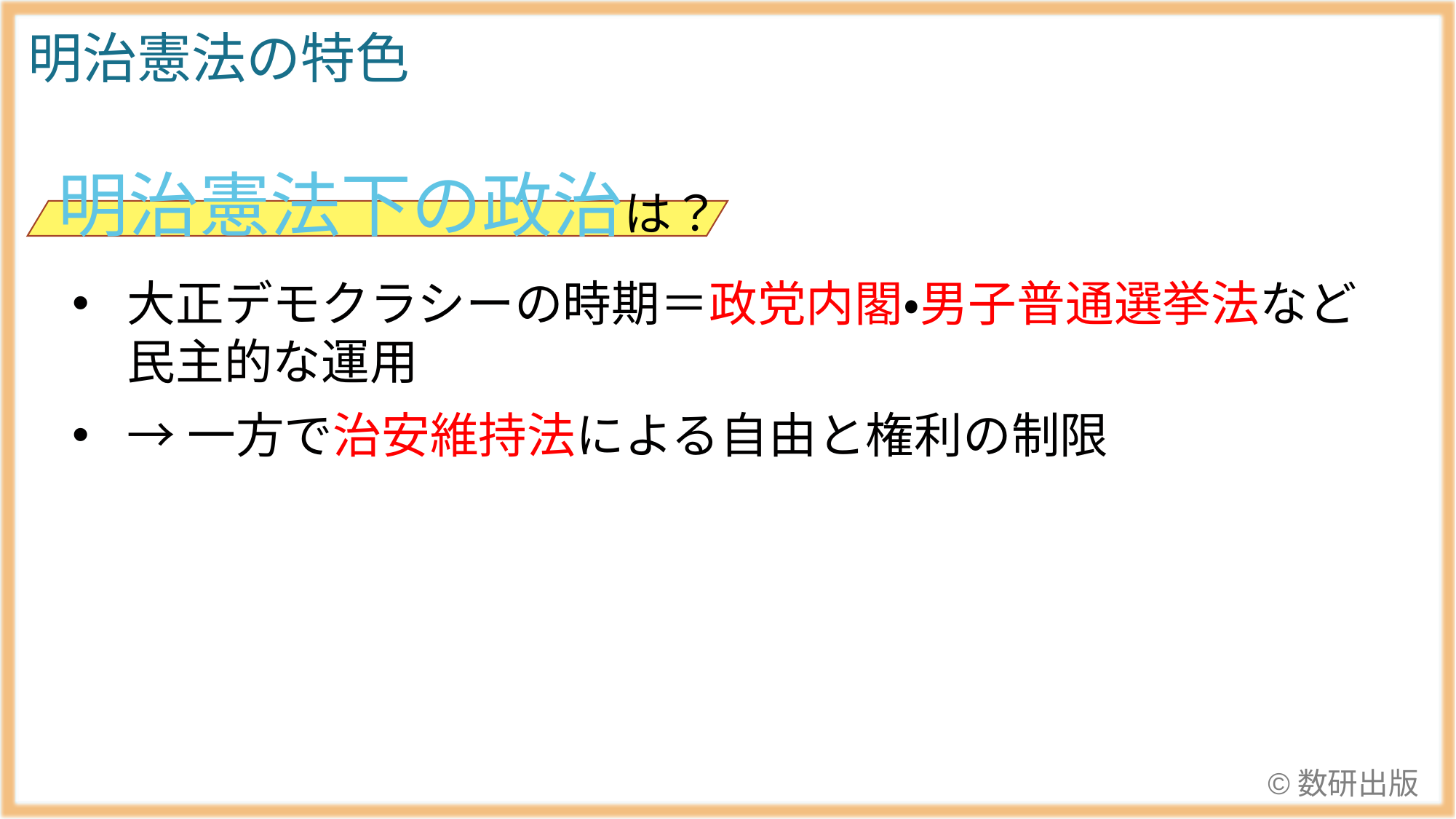

明治憲法の特色
# 明治憲法下の政治は？

大正デモクラシーの時期＝政党内閣・男子普通選挙法など民主的な運用
→一方で治安維持法による自由と権利の制限